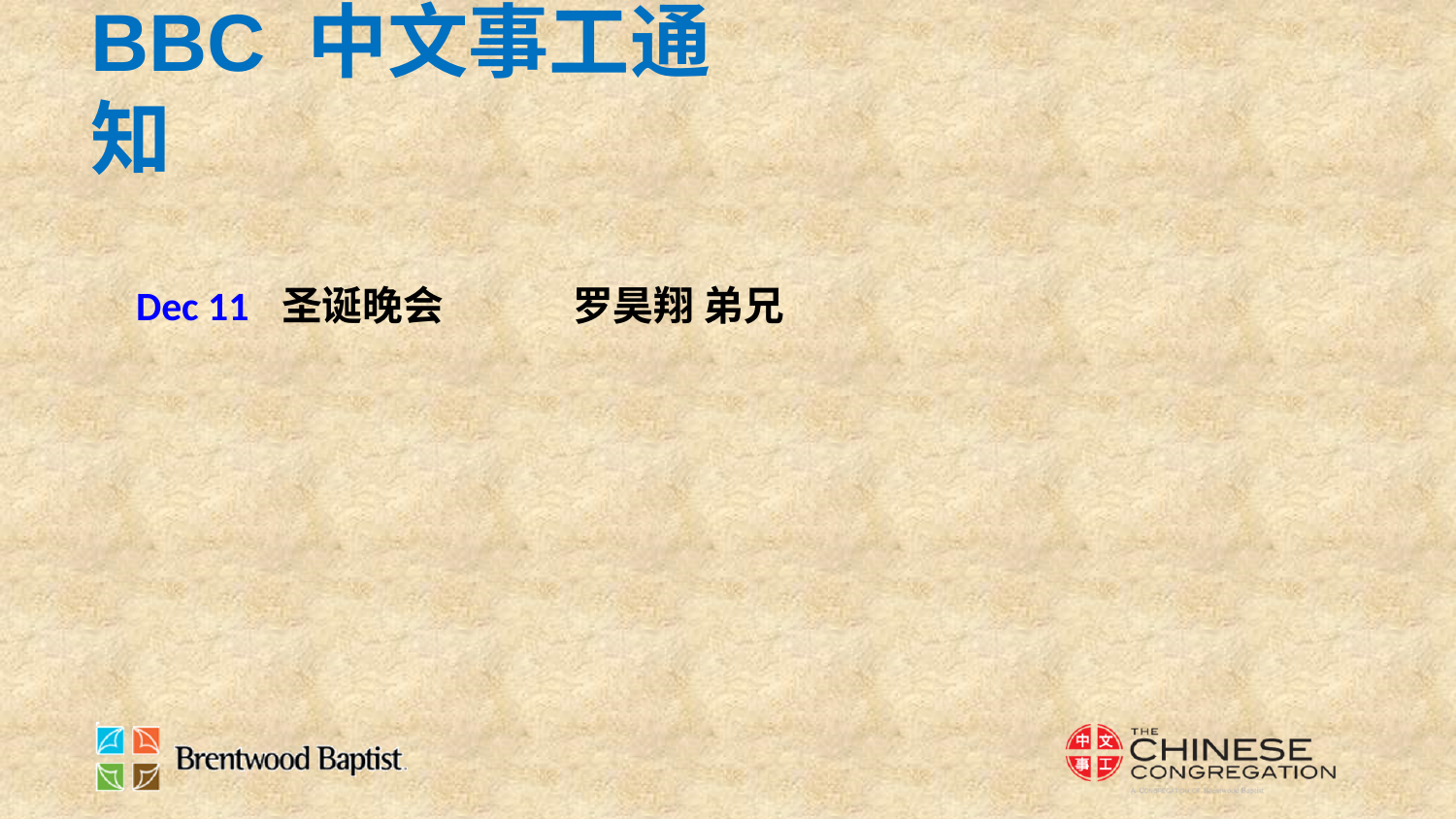

BBC 中文事工通知

Dec 11	圣诞晚会	罗昊翔 弟兄